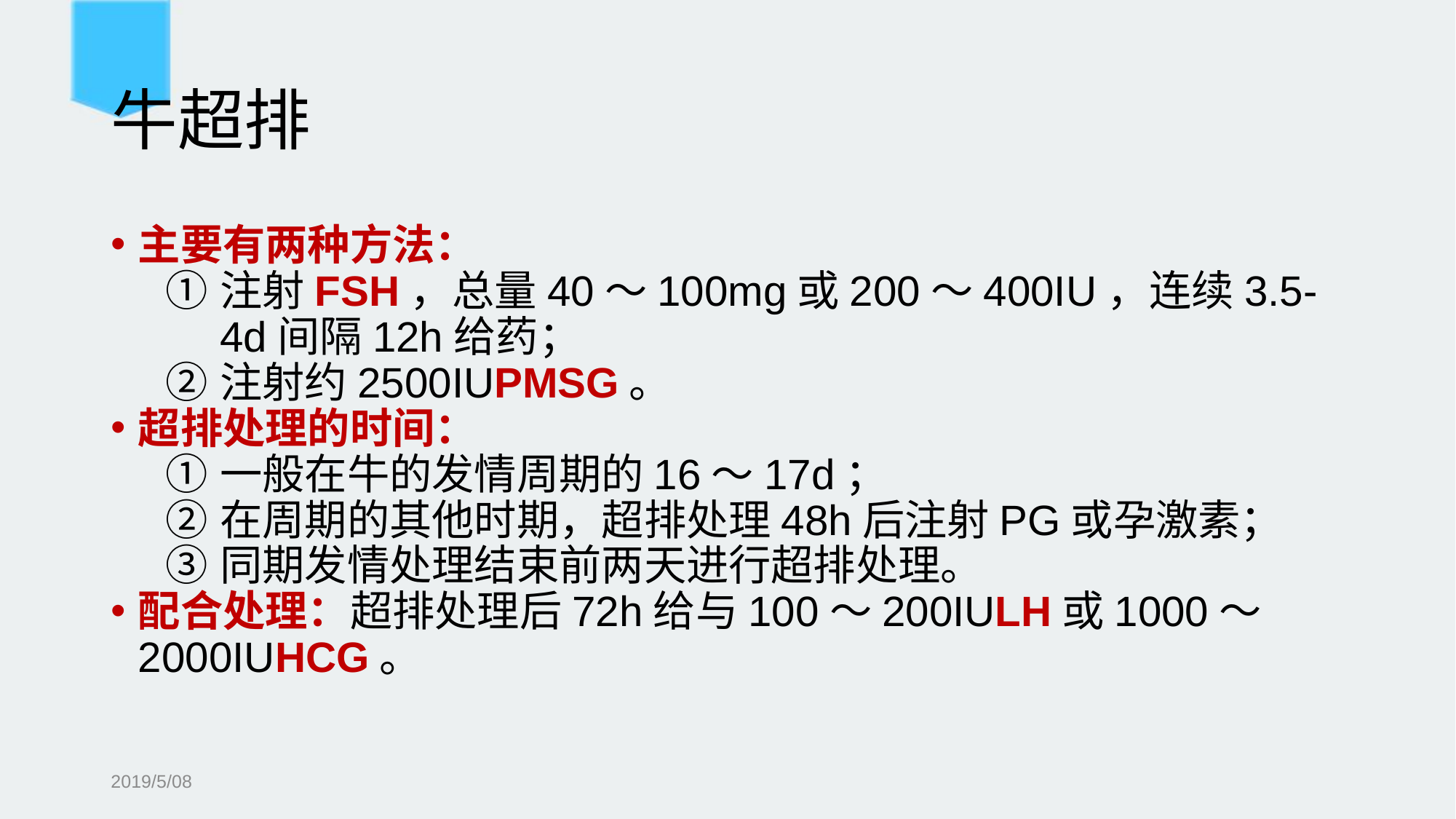

# 牛超排
主要有两种方法：
注射FSH，总量40～100mg或200～400IU，连续3.5-4d间隔12h给药；
注射约2500IUPMSG。
超排处理的时间：
一般在牛的发情周期的16～17d；
在周期的其他时期，超排处理48h后注射PG或孕激素；
同期发情处理结束前两天进行超排处理。
配合处理：超排处理后72h给与100～200IULH或1000～2000IUHCG。
2019/5/08